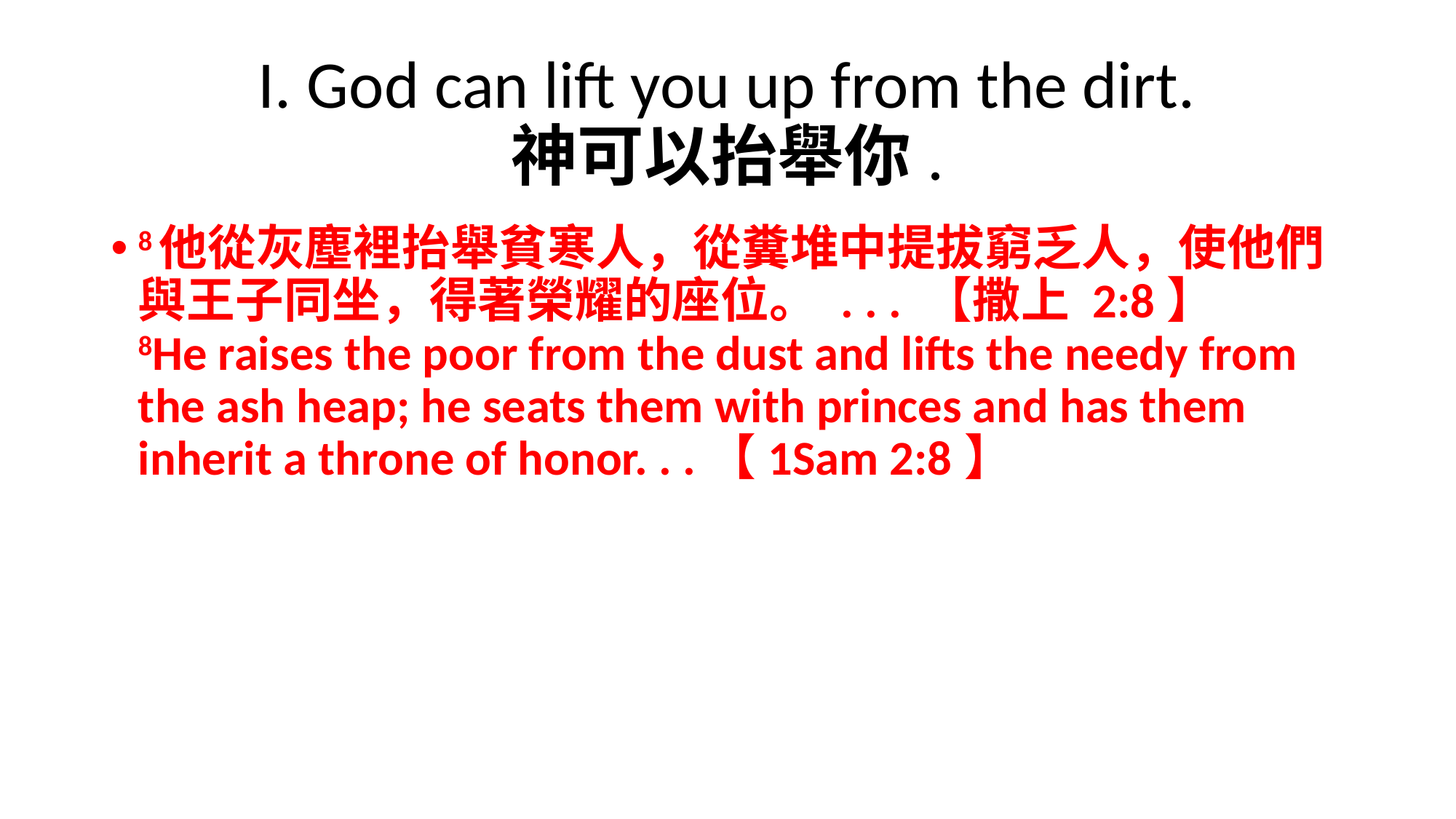

# I. God can lift you up from the dirt. 神可以抬舉你.
8他從灰塵裡抬舉貧寒人，從糞堆中提拔窮乏人，使他們與王子同坐，得著榮耀的座位。 . . . 【撒上 2:8】
8He raises the poor from the dust and lifts the needy from the ash heap; he seats them with princes and has them inherit a throne of honor. . .【1Sam 2:8】